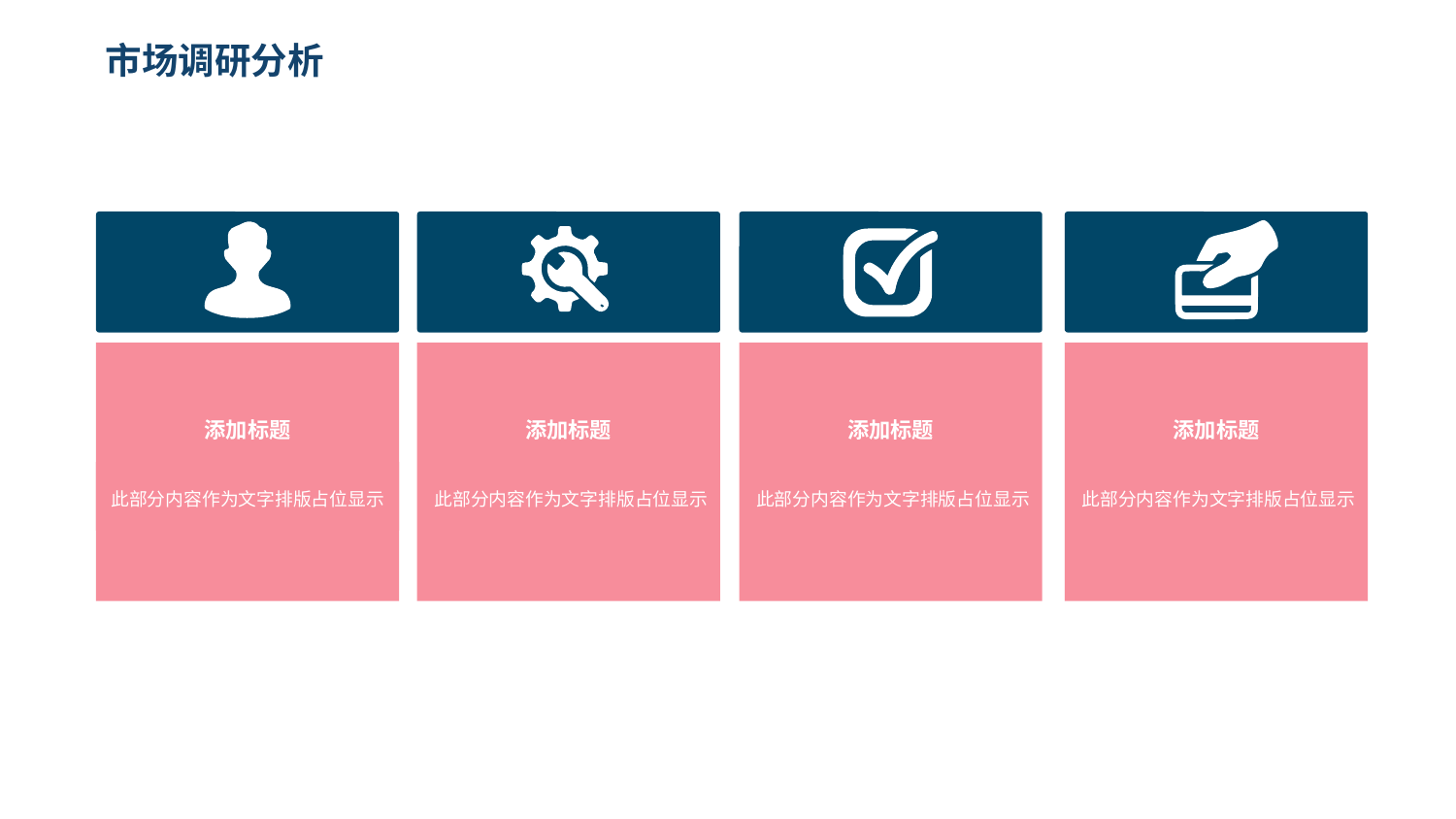

市场调研分析

添加标题
此部分内容作为文字排版占位显示

添加标题
此部分内容作为文字排版占位显示

添加标题
此部分内容作为文字排版占位显示

添加标题
此部分内容作为文字排版占位显示